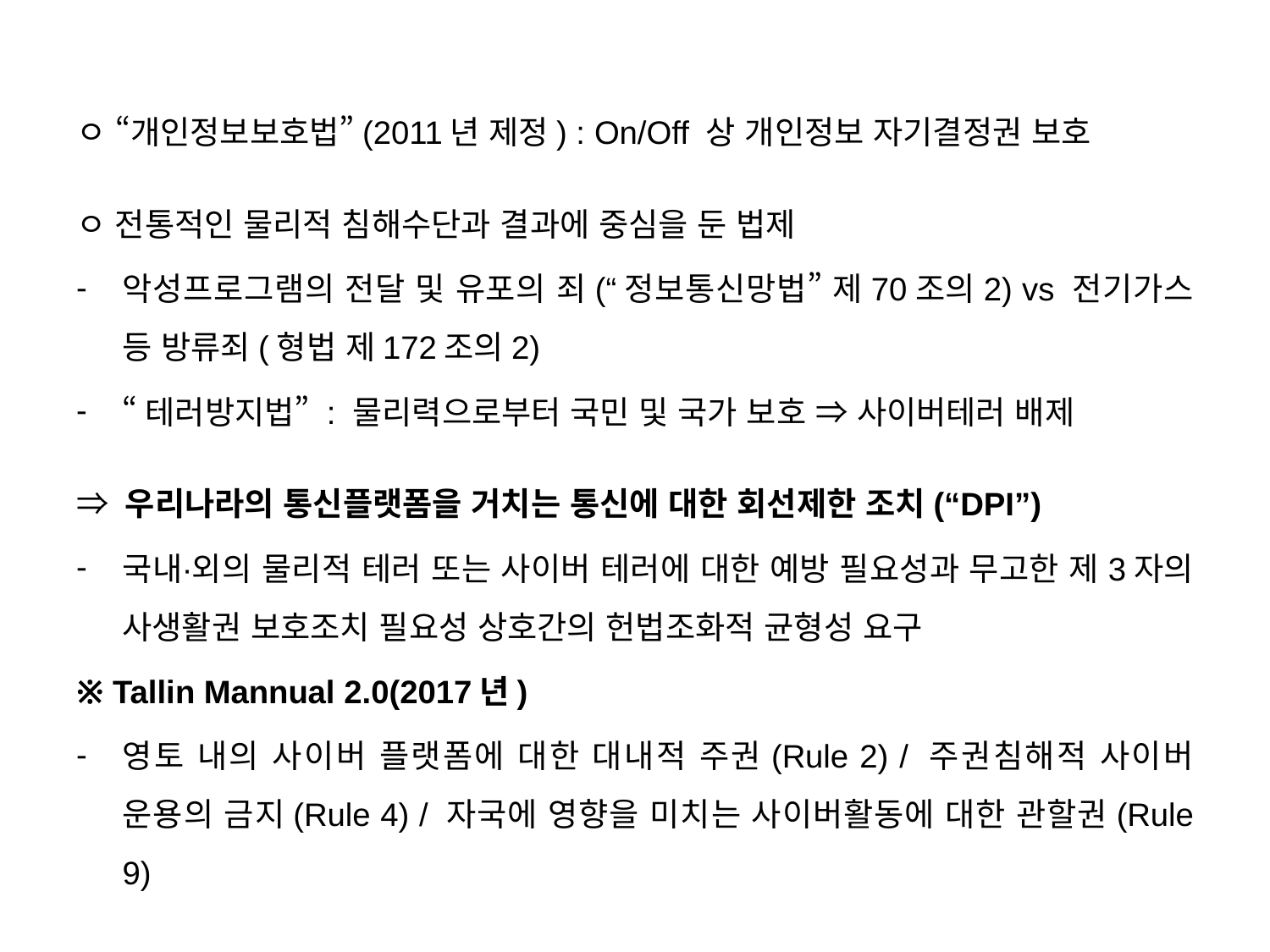

ㅇ “개인정보보호법”(2011년 제정) : On/Off 상 개인정보 자기결정권 보호

ㅇ 전통적인 물리적 침해수단과 결과에 중심을 둔 법제
악성프로그램의 전달 및 유포의 죄(“정보통신망법” 제70조의2) vs 전기가스 등 방류죄(형법 제172조의2)
“테러방지법” : 물리력으로부터 국민 및 국가 보호 ⇒ 사이버테러 배제

⇒ 우리나라의 통신플랫폼을 거치는 통신에 대한 회선제한 조치(“DPI”)
국내∙외의 물리적 테러 또는 사이버 테러에 대한 예방 필요성과 무고한 제3자의 사생활권 보호조치 필요성 상호간의 헌법조화적 균형성 요구
※ Tallin Mannual 2.0(2017년)
영토 내의 사이버 플랫폼에 대한 대내적 주권(Rule 2) / 주권침해적 사이버 운용의 금지(Rule 4) / 자국에 영향을 미치는 사이버활동에 대한 관할권(Rule 9)